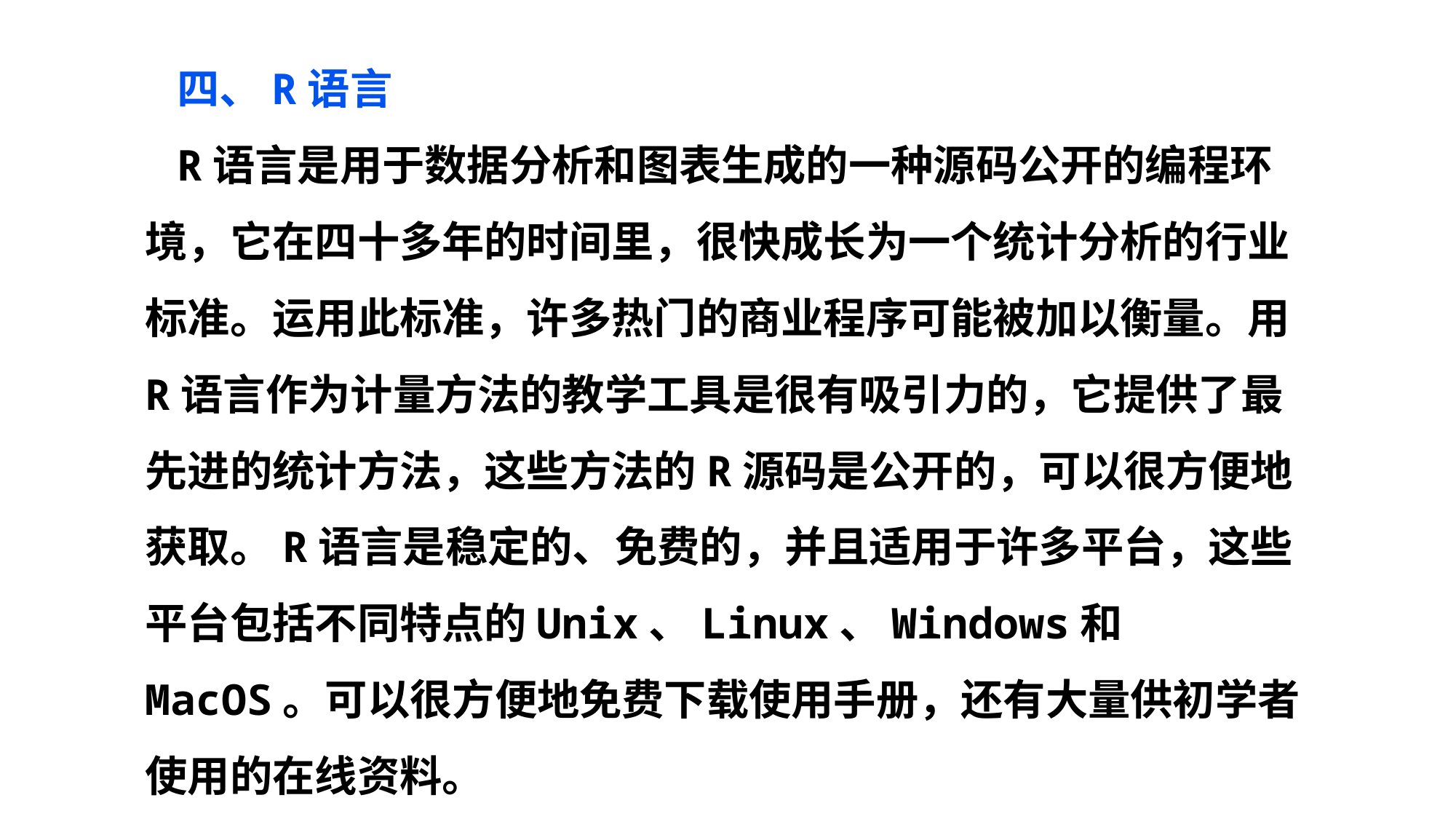

四、R语言
R语言是用于数据分析和图表生成的一种源码公开的编程环境，它在四十多年的时间里，很快成长为一个统计分析的行业标准。运用此标准，许多热门的商业程序可能被加以衡量。用R语言作为计量方法的教学工具是很有吸引力的，它提供了最先进的统计方法，这些方法的R源码是公开的，可以很方便地获取。R语言是稳定的、免费的，并且适用于许多平台，这些平台包括不同特点的Unix、Linux、Windows和MacOS。可以很方便地免费下载使用手册，还有大量供初学者使用的在线资料。